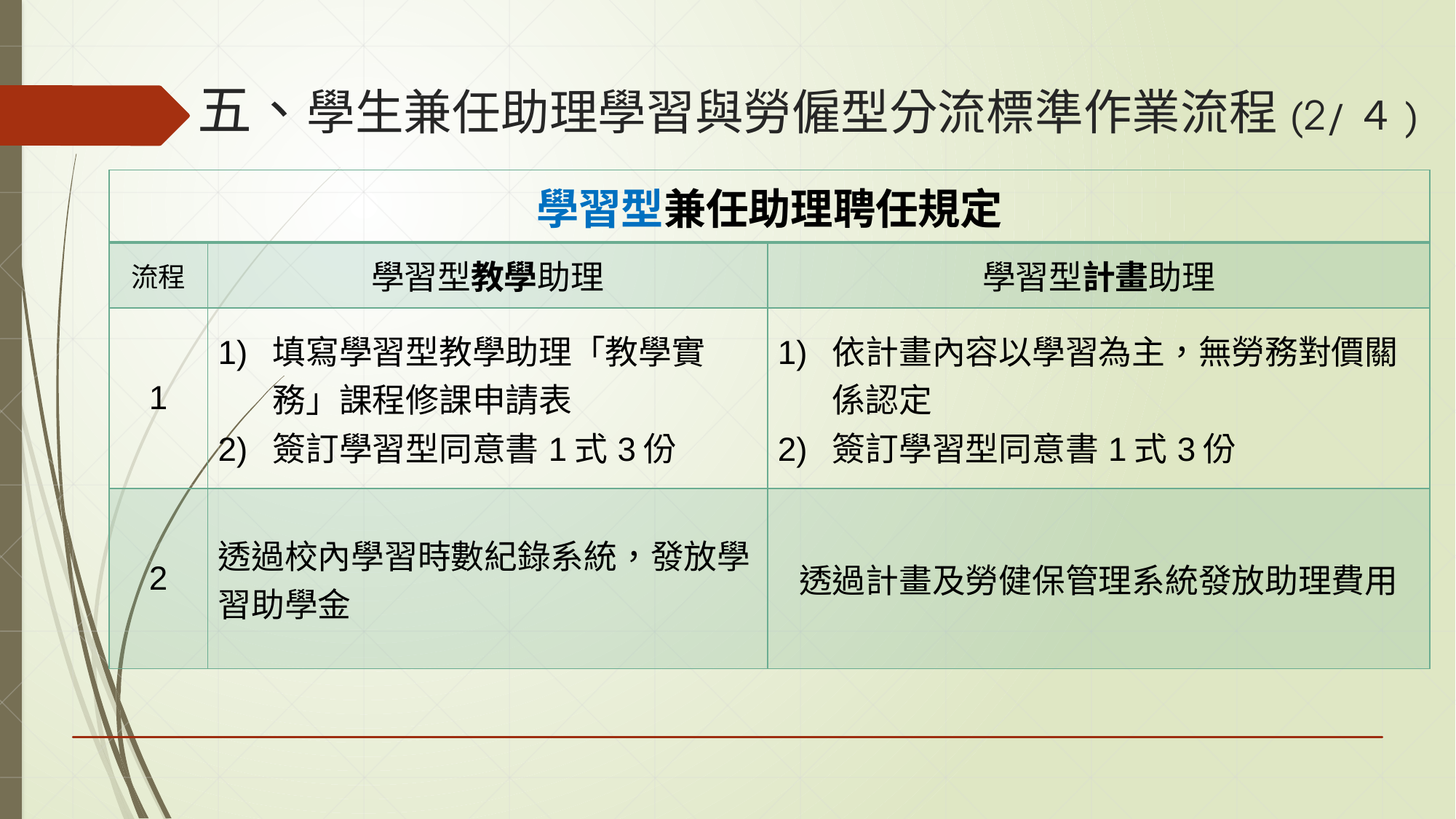

# 五、學生兼任助理學習與勞僱型分流標準作業流程(2/４)
| 學習型兼任助理聘任規定 |  |  |
| --- | --- | --- |
| 流程 | 學習型教學助理 | 學習型計畫助理 |
| 1 | 填寫學習型教學助理「教學實務」課程修課申請表 簽訂學習型同意書1式3份 | 依計畫內容以學習為主，無勞務對價關係認定 簽訂學習型同意書1式3份 |
| 2 | 透過校內學習時數紀錄系統，發放學 習助學金 | 透過計畫及勞健保管理系統發放助理費用 |